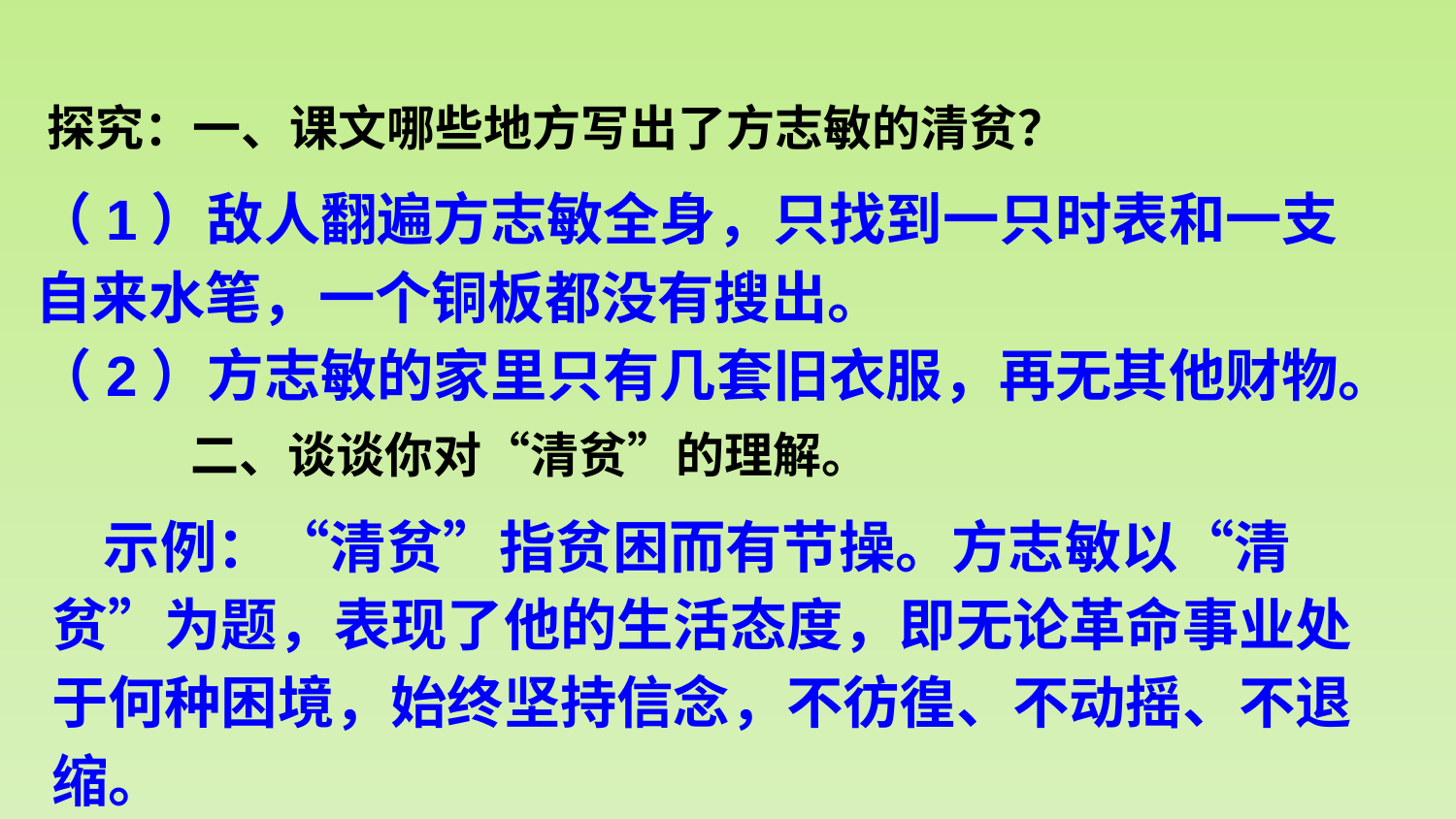

探究：一、课文哪些地方写出了方志敏的清贫？
（1）敌人翻遍方志敏全身，只找到一只时表和一支自来水笔，一个铜板都没有搜出。
（2）方志敏的家里只有几套旧衣服，再无其他财物。
二、谈谈你对“清贫”的理解。
   示例：“清贫”指贫困而有节操。方志敏以“清贫”为题，表现了他的生活态度，即无论革命事业处于何种困境，始终坚持信念，不彷徨、不动摇、不退缩。